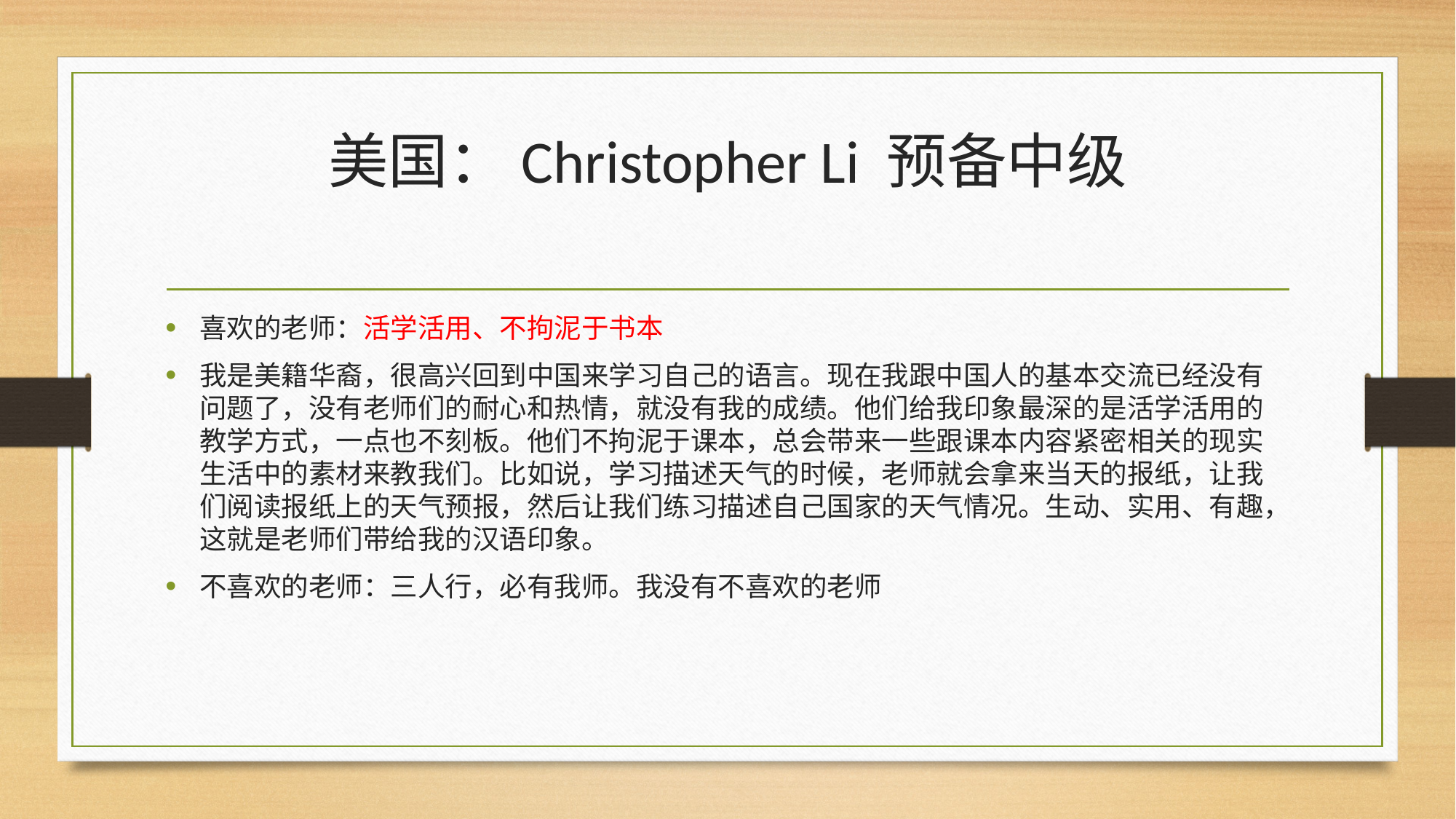

# 美国：Christopher Li 预备中级
喜欢的老师：活学活用、不拘泥于书本
我是美籍华裔，很高兴回到中国来学习自己的语言。现在我跟中国人的基本交流已经没有问题了，没有老师们的耐心和热情，就没有我的成绩。他们给我印象最深的是活学活用的教学方式，一点也不刻板。他们不拘泥于课本，总会带来一些跟课本内容紧密相关的现实生活中的素材来教我们。比如说，学习描述天气的时候，老师就会拿来当天的报纸，让我们阅读报纸上的天气预报，然后让我们练习描述自己国家的天气情况。生动、实用、有趣，这就是老师们带给我的汉语印象。
不喜欢的老师：三人行，必有我师。我没有不喜欢的老师